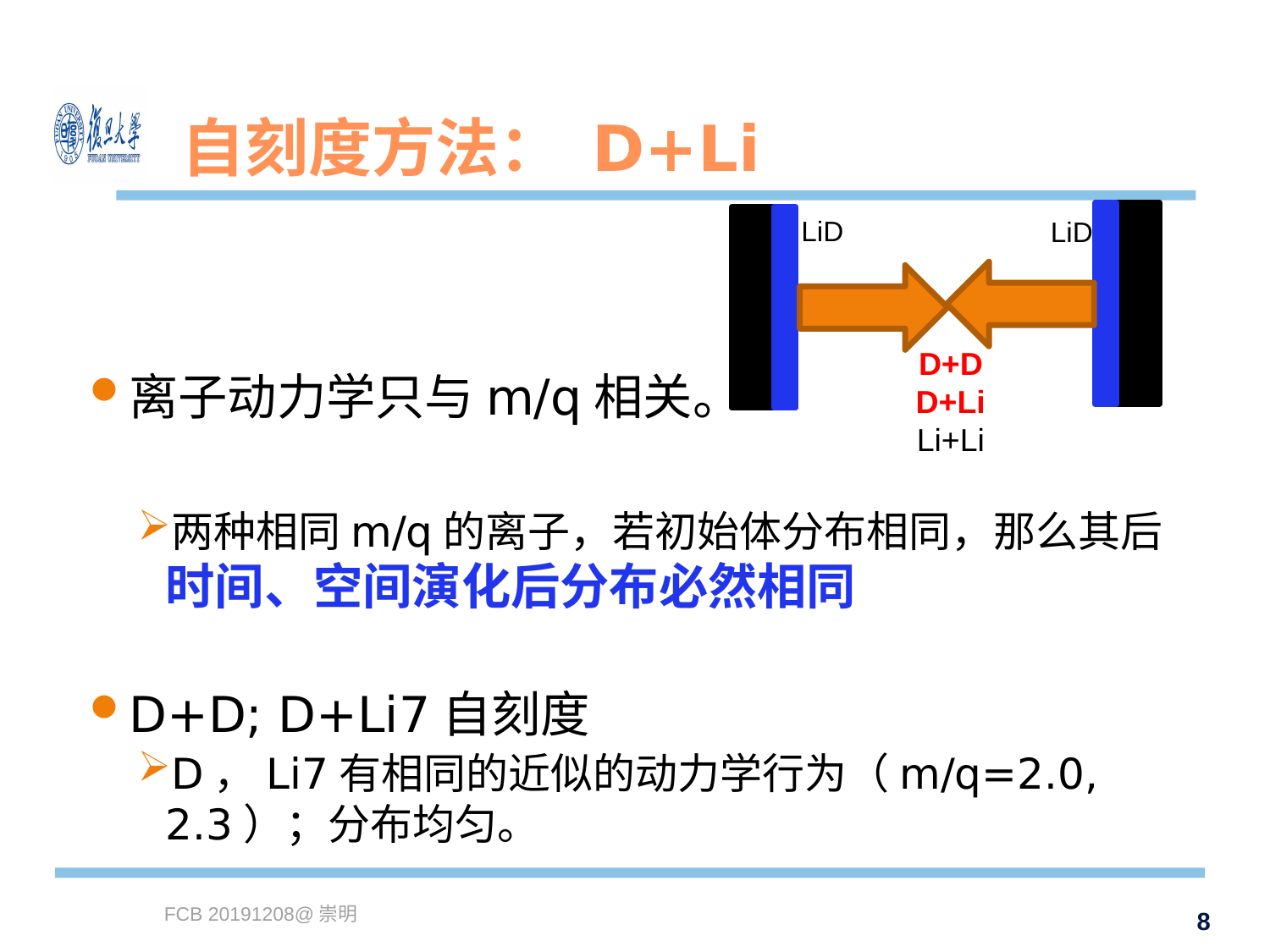

# 自刻度方法： D+Li

LiD

LiD

D+D
D+Li
Li+Li
离子动力学只与m/q相关。

两种相同m/q的离子，若初始体分布相同，那么其后时间、空间演化后分布必然相同

D+D; D+Li7自刻度
D，Li7有相同的近似的动力学行为（m/q=2.0, 2.3）；分布均匀。
8
FCB 20191208@崇明